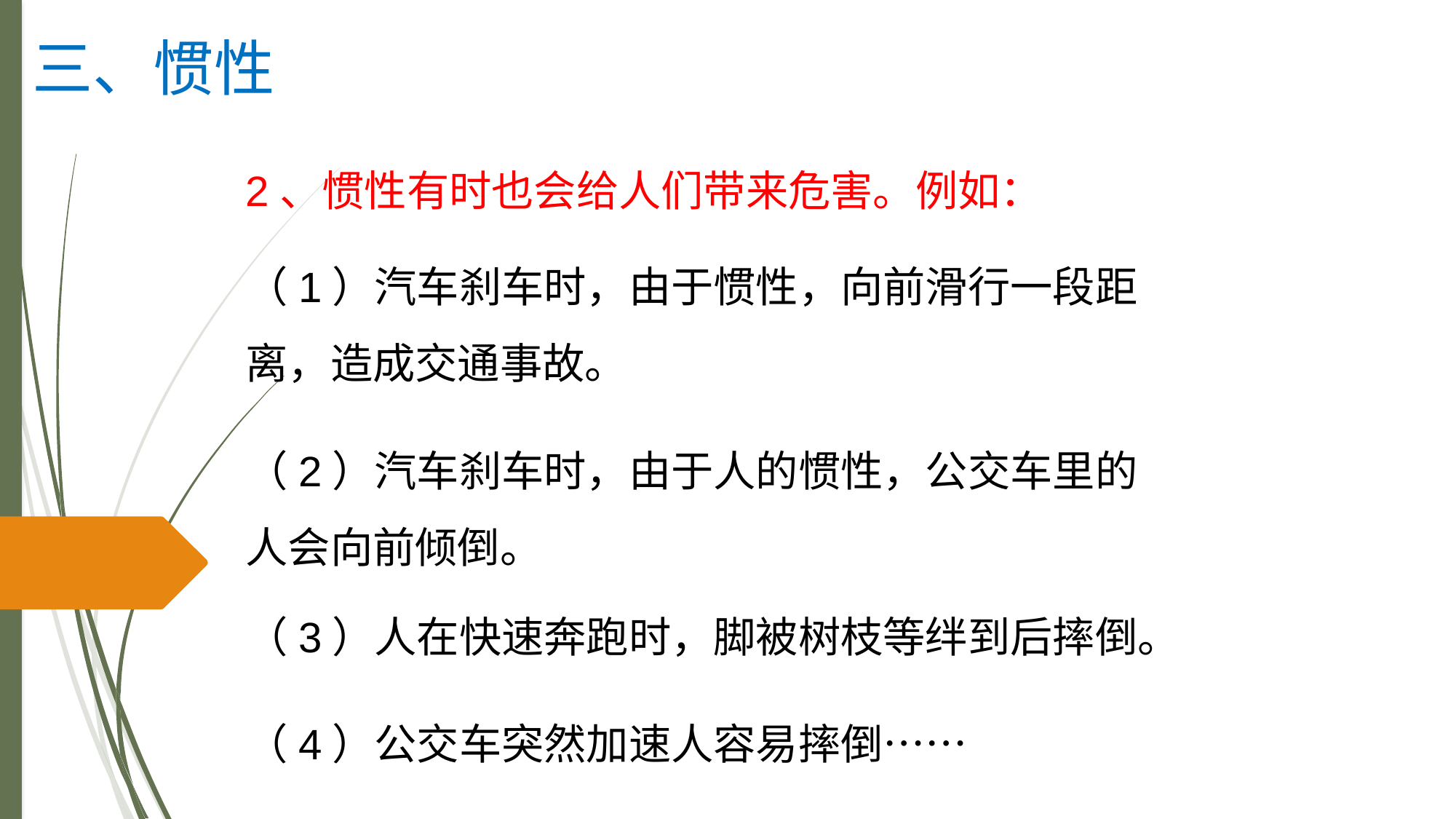

三、惯性
2、惯性有时也会给人们带来危害。例如：
（1）汽车刹车时，由于惯性，向前滑行一段距离，造成交通事故。
（2）汽车刹车时，由于人的惯性，公交车里的人会向前倾倒。
（3）人在快速奔跑时，脚被树枝等绊到后摔倒。
（4）公交车突然加速人容易摔倒……